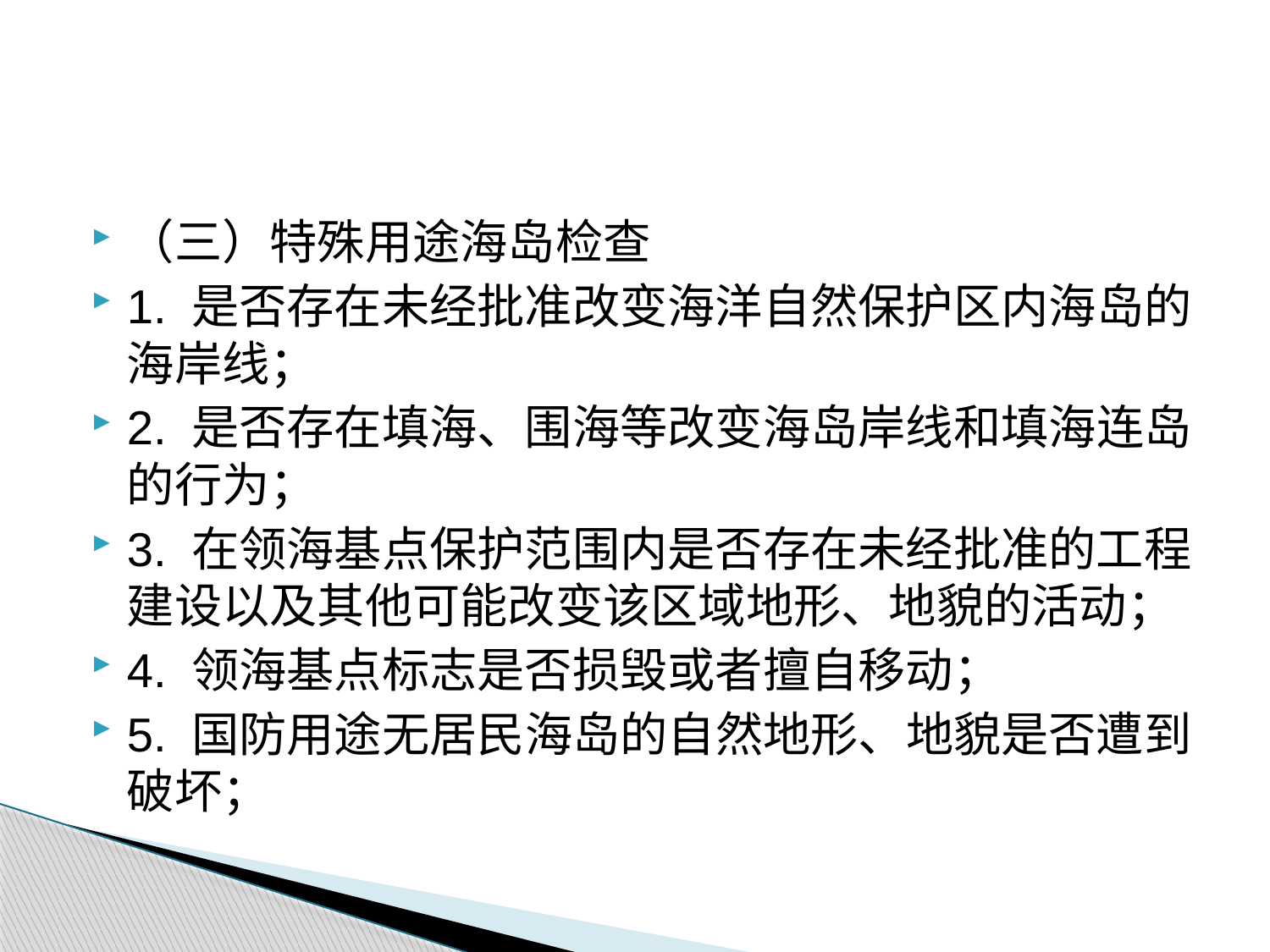

#
（三）特殊用途海岛检查
1. 是否存在未经批准改变海洋自然保护区内海岛的海岸线；
2. 是否存在填海、围海等改变海岛岸线和填海连岛的行为；
3. 在领海基点保护范围内是否存在未经批准的工程建设以及其他可能改变该区域地形、地貌的活动；
4. 领海基点标志是否损毁或者擅自移动；
5. 国防用途无居民海岛的自然地形、地貌是否遭到破坏；